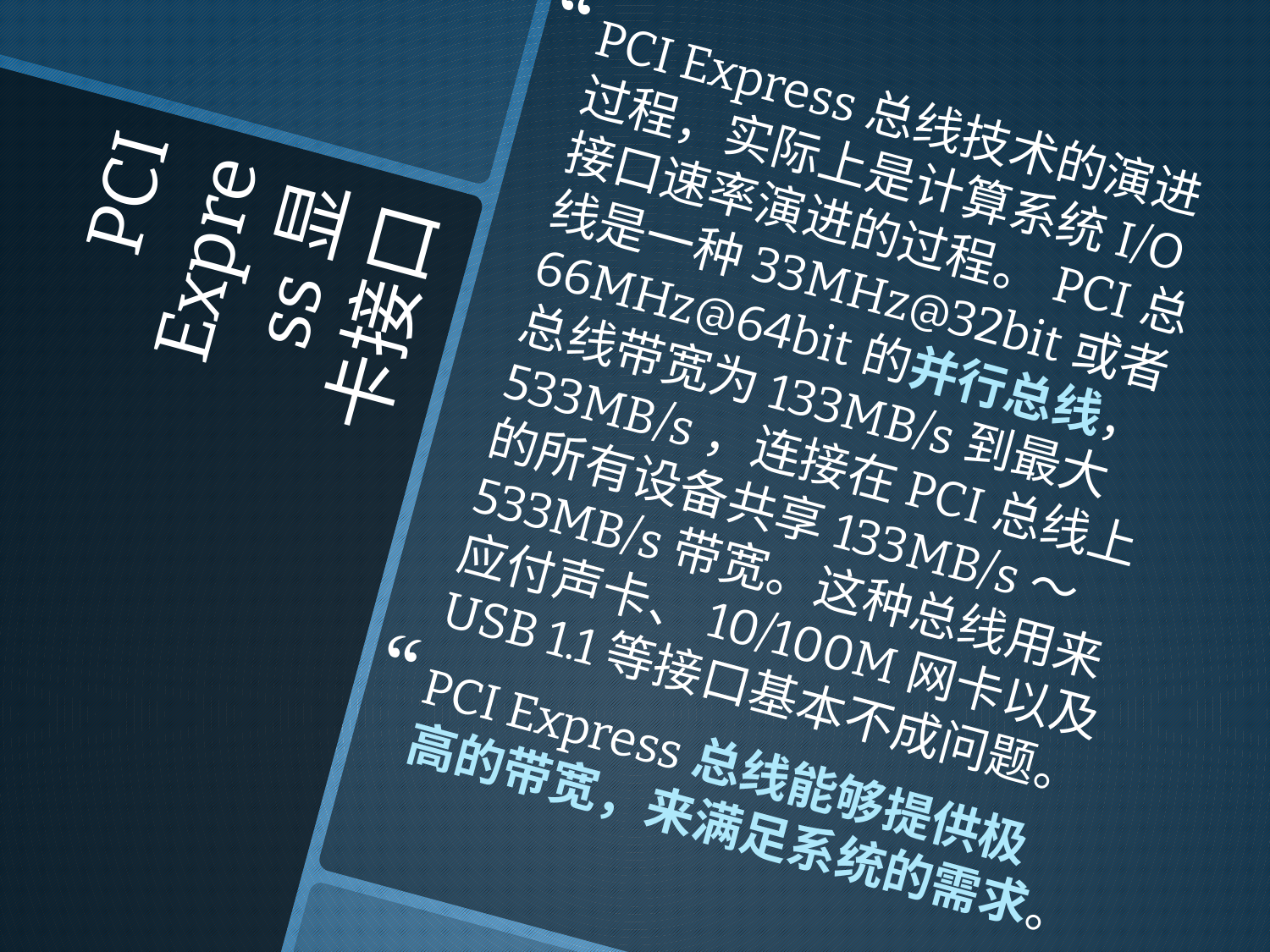

# PCI Express显卡接口
PCI Express总线技术的演进过程，实际上是计算系统I/O接口速率演进的过程。PCI总线是一种33MHz@32bit或者66MHz@64bit的并行总线，总线带宽为133MB/s到最大533MB/s，连接在PCI总线上的所有设备共享133MB/s～533MB/s带宽。这种总线用来应付声卡、10/100M网卡以及USB 1.1等接口基本不成问题。
PCI Express总线能够提供极高的带宽，来满足系统的需求。